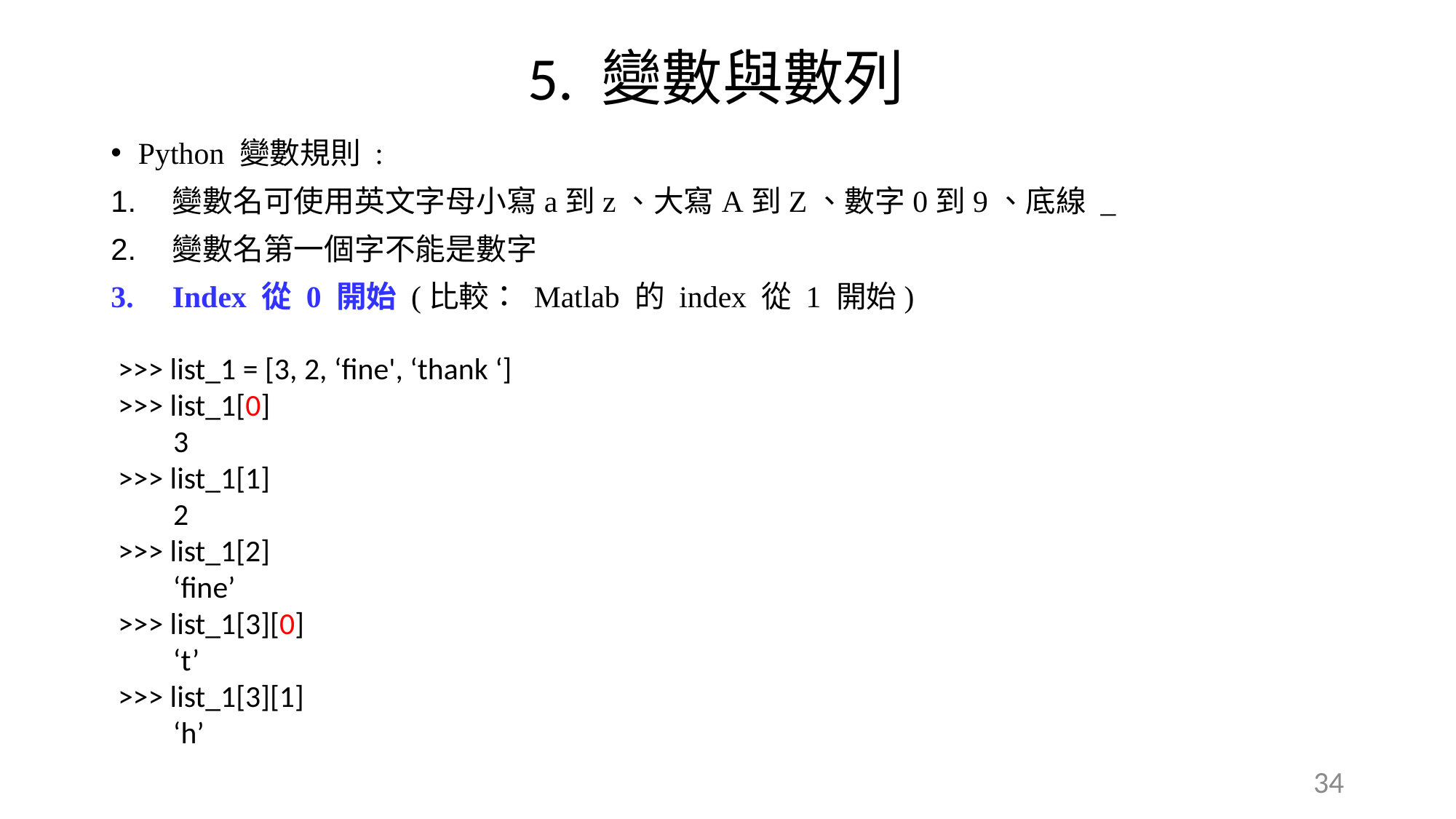

5. 變數與數列
Python 變數規則 :
變數名可使用英文字母小寫a到z、大寫A到Z、數字0到9、底線 _
變數名第一個字不能是數字
Index 從 0 開始 (比較： Matlab 的 index 從 1 開始)

>>> list_1 = [3, 2, ‘fine', ‘thank ‘]
>>> list_1[0]
        3
>>> list_1[1]
        2
>>> list_1[2]
        ‘fine’
>>> list_1[3][0]
        ‘t’
>>> list_1[3][1]
        ‘h’

34